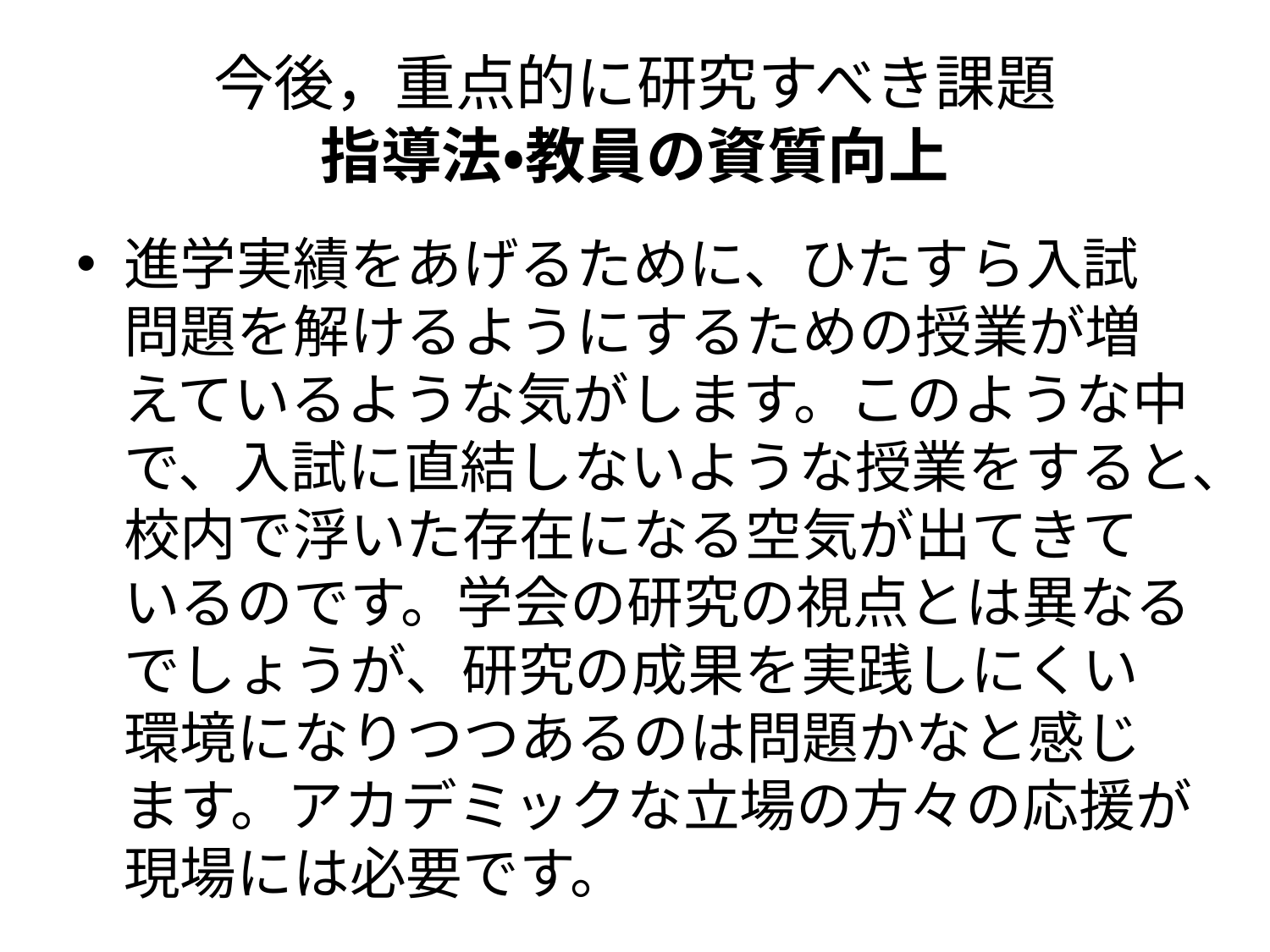

# 今後，重点的に研究すべき課題 指導法・教員の資質向上
進学実績をあげるために、ひたすら入試問題を解けるようにするための授業が増えているような気がします。このような中で、入試に直結しないような授業をすると、校内で浮いた存在になる空気が出てきているのです。学会の研究の視点とは異なるでしょうが、研究の成果を実践しにくい環境になりつつあるのは問題かなと感じます。アカデミックな立場の方々の応援が現場には必要です。